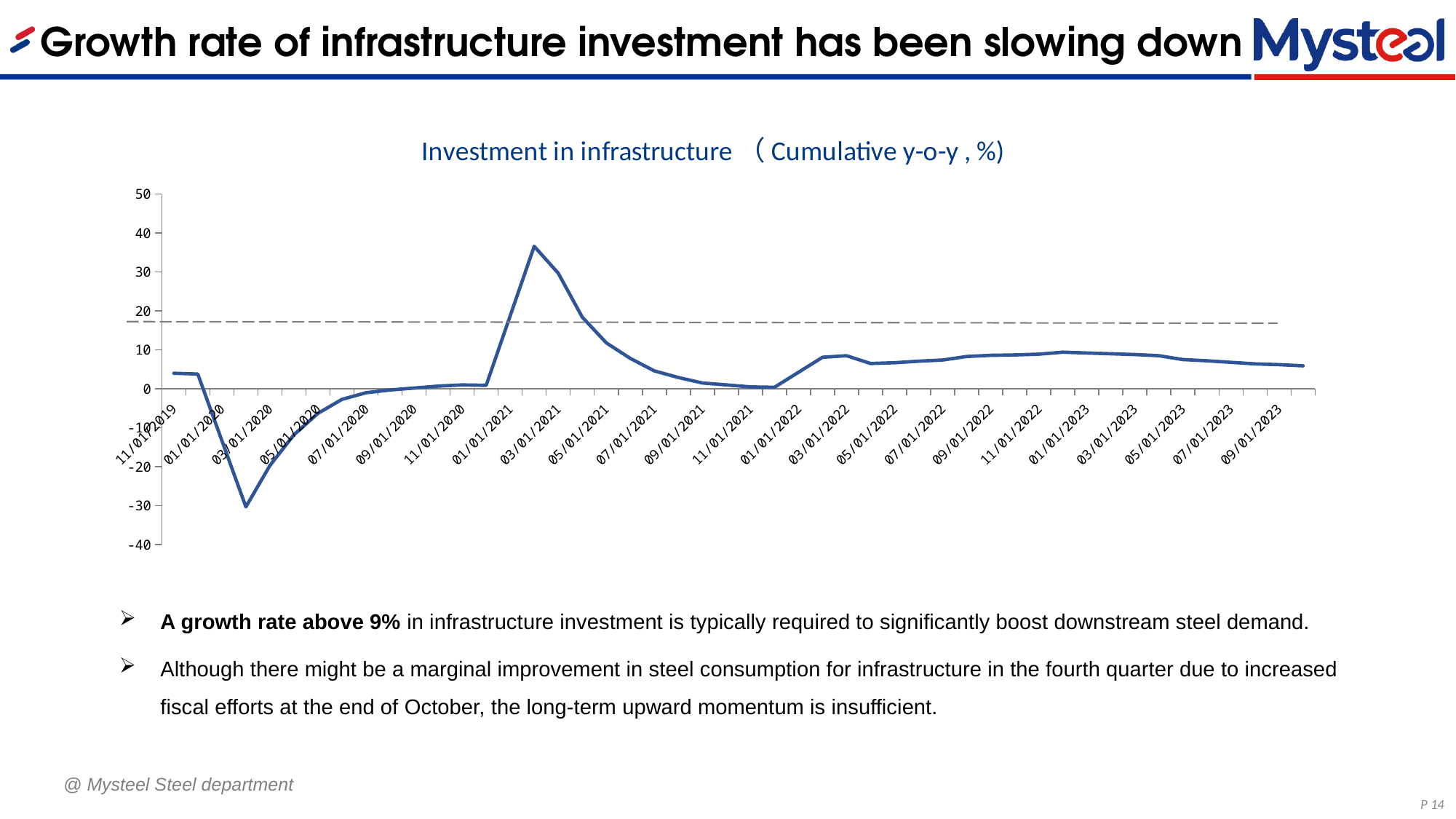

Growth rate of infrastructure investment has been slowing down

### Chart: Investment in infrastructure（Cumulative y-o-y , %)

| Category | 中国：城镇：固定资产投资额累计同比：基础设施（月） |
|---|---|
| 45230 | 5.9 |
| 45199 | 6.2 |
| 45169 | 6.4 |
| 45138 | 6.8 |
| 45107 | 7.2 |
| 45077 | 7.5 |
| 45046 | 8.5 |
| 45016 | 8.8 |
| 44985 | 9.0 |
| 44926 | 9.4 |
| 44895 | 8.9 |
| 44865 | 8.7 |
| 44834 | 8.6 |
| 44804 | 8.3 |
| 44773 | 7.4 |
| 44742 | 7.1 |
| 44712 | 6.7 |
| 44681 | 6.5 |
| 44651 | 8.5 |
| 44620 | 8.1 |
| 44561 | 0.4 |
| 44530 | 0.5 |
| 44500 | 1.0 |
| 44469 | 1.5 |
| 44439 | 2.9 |
| 44408 | 4.6 |
| 44377 | 7.8 |
| 44347 | 11.8 |
| 44316 | 18.4 |
| 44286 | 29.7 |
| 44255 | 36.6 |
| 44196 | 0.9 |
| 44165 | 1.0 |
| 44135 | 0.7 |
| 44104 | 0.2 |
| 44074 | -0.3 |
| 44043 | -1.0 |
| 44012 | -2.7 |
| 43982 | -6.3 |
| 43951 | -11.8 |
| 43921 | -19.7 |
| 43890 | -30.3 |
| 43830 | 3.8 |
| 43799 | 4.0 |
A growth rate above 9% in infrastructure investment is typically required to significantly boost downstream steel demand.
Although there might be a marginal improvement in steel consumption for infrastructure in the fourth quarter due to increased fiscal efforts at the end of October, the long-term upward momentum is insufficient.